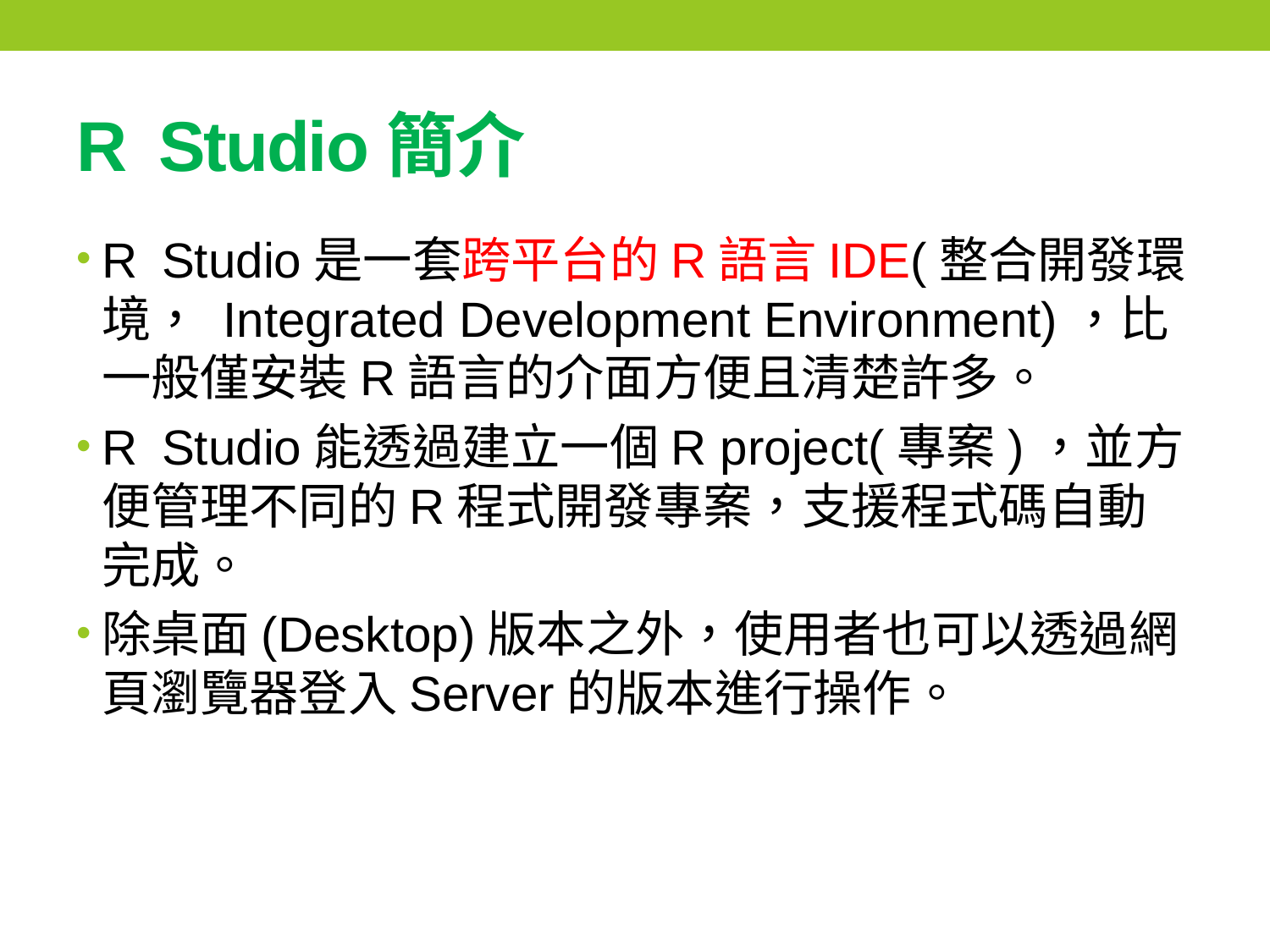

# R Studio簡介
R Studio是一套跨平台的R語言IDE(整合開發環境， Integrated Development Environment)，比一般僅安裝R語言的介面方便且清楚許多。
R Studio能透過建立一個R project(專案)，並方便管理不同的R程式開發專案，支援程式碼自動完成。
除桌面(Desktop)版本之外，使用者也可以透過網頁瀏覽器登入Server的版本進行操作。